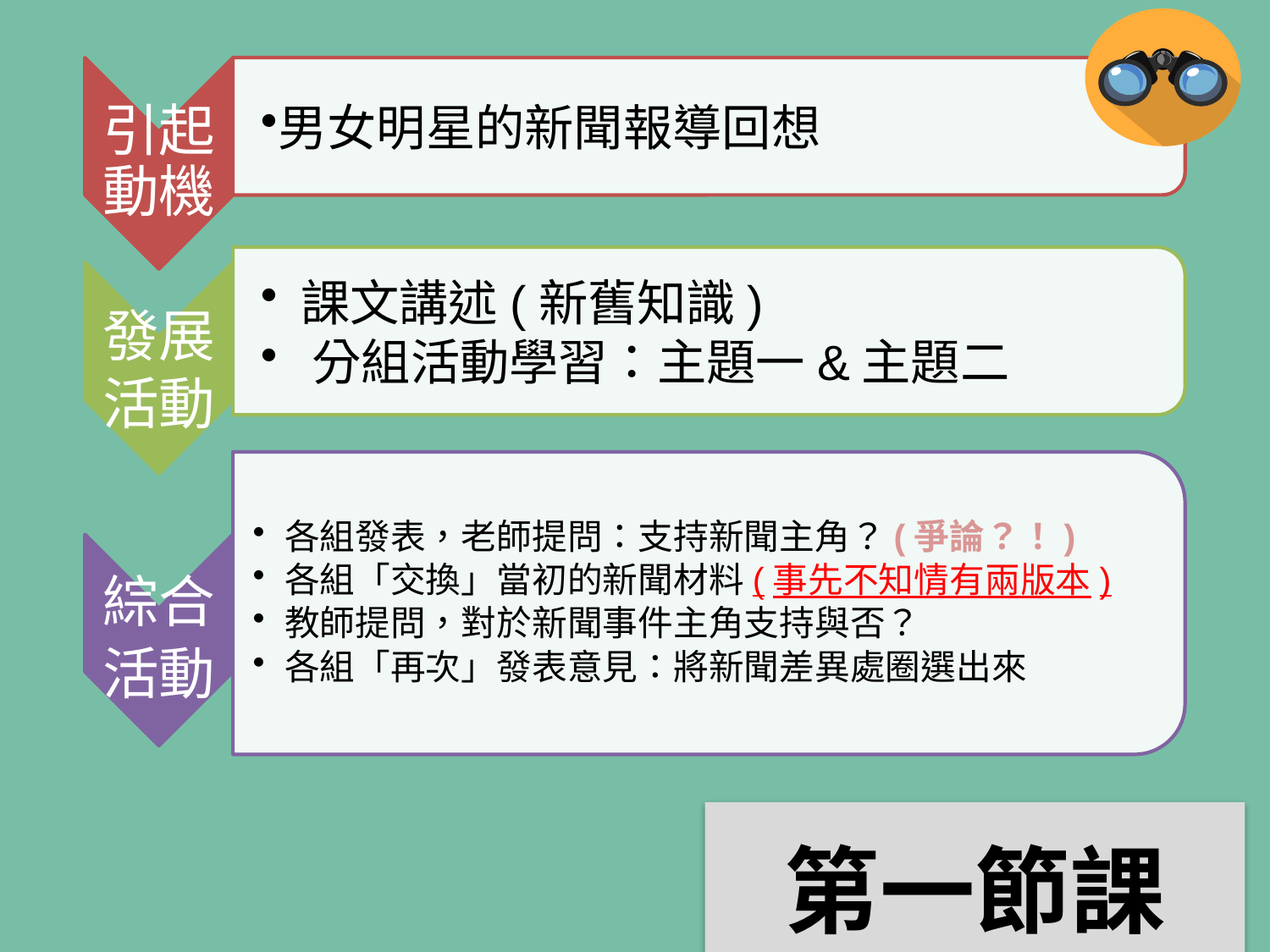

引起
動機
男女明星的新聞報導回想
發展
活動
 課文講述(新舊知識)
  分組活動學習：主題一&主題二
綜合
活動
各組發表，老師提問：支持新聞主角？(爭論？！)
各組「交換」當初的新聞材料(事先不知情有兩版本)
教師提問，對於新聞事件主角支持與否？
各組「再次」發表意見：將新聞差異處圈選出來
# 第一節課